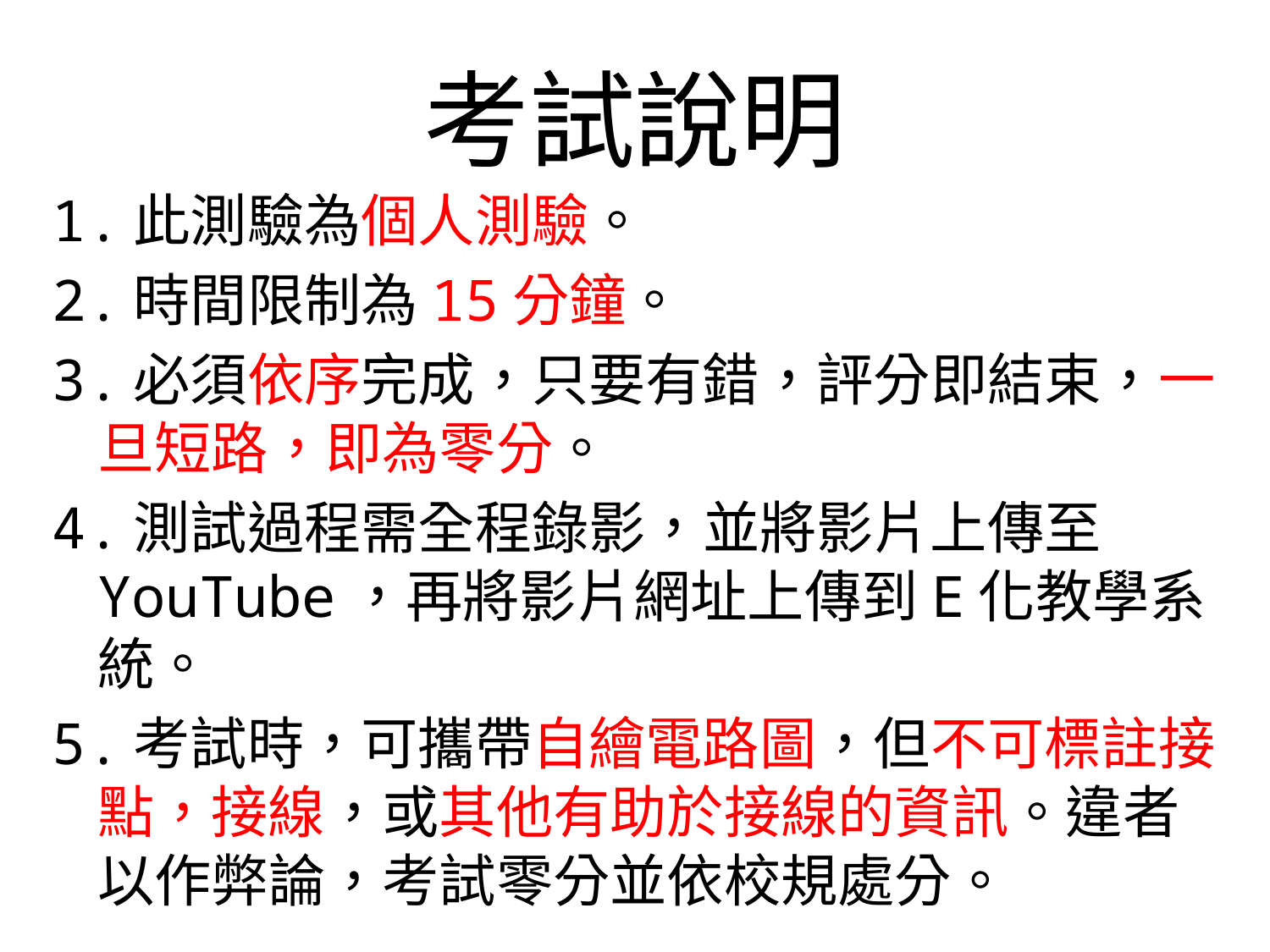

# 考試說明
1.此測驗為個人測驗。
2.時間限制為15分鐘。
3.必須依序完成，只要有錯，評分即結束，一旦短路，即為零分。
4.測試過程需全程錄影，並將影片上傳至YouTube，再將影片網址上傳到E化教學系統。
5.考試時，可攜帶自繪電路圖，但不可標註接點，接線，或其他有助於接線的資訊。違者以作弊論，考試零分並依校規處分。